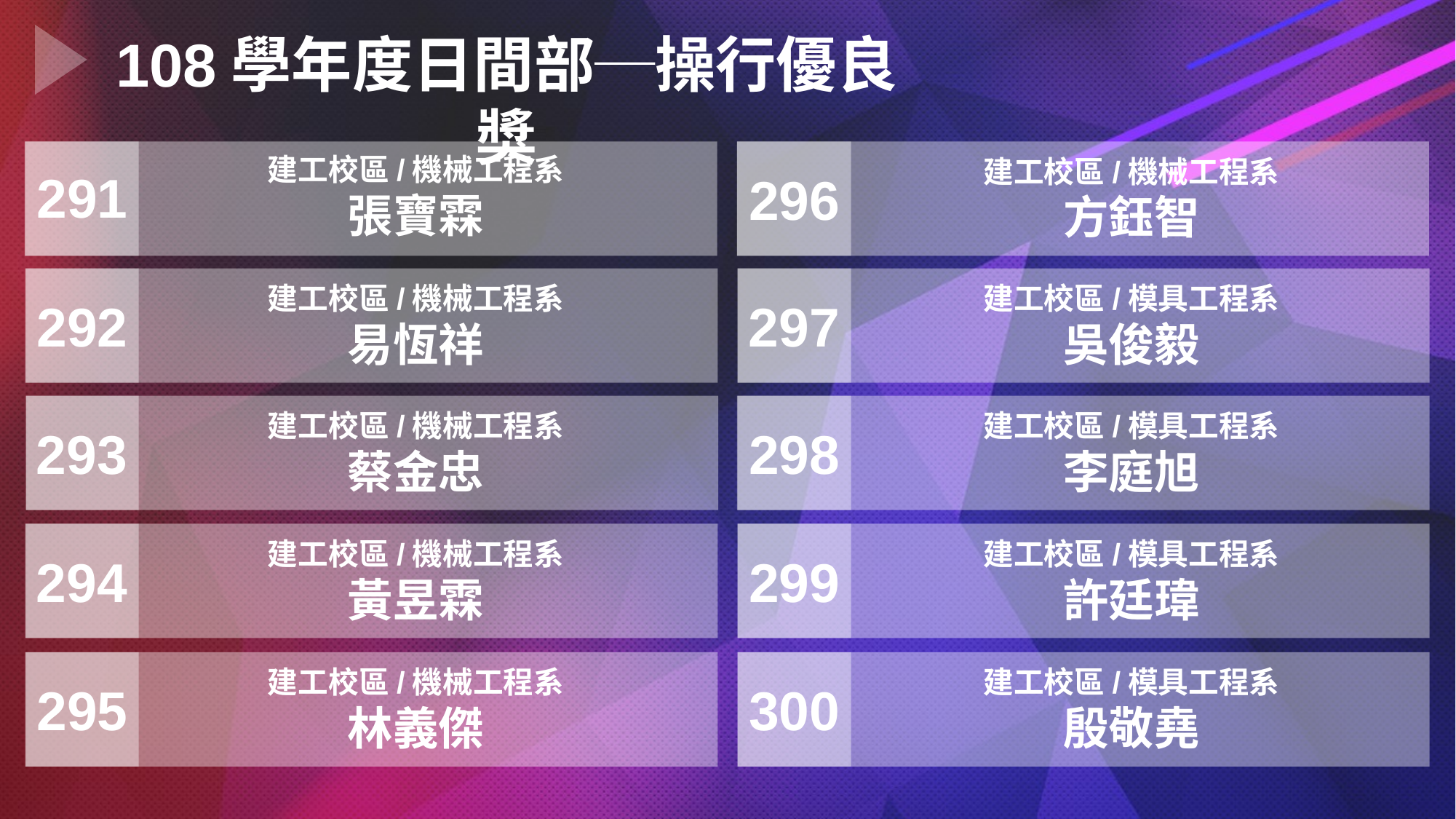

108學年度日間部─操行優良獎

建工校區/機械工程系
張寶霖
建工校區/機械工程系
方鈺智
291
296

建工校區/機械工程系
易恆祥
建工校區/模具工程系
吳俊毅
297
292

建工校區/機械工程系
蔡金忠
建工校區/模具工程系
李庭旭
298
293

建工校區/機械工程系
黃昱霖
建工校區/模具工程系
許廷瑋
294
299

建工校區/機械工程系
林義傑
建工校區/模具工程系
殷敬堯
295
300